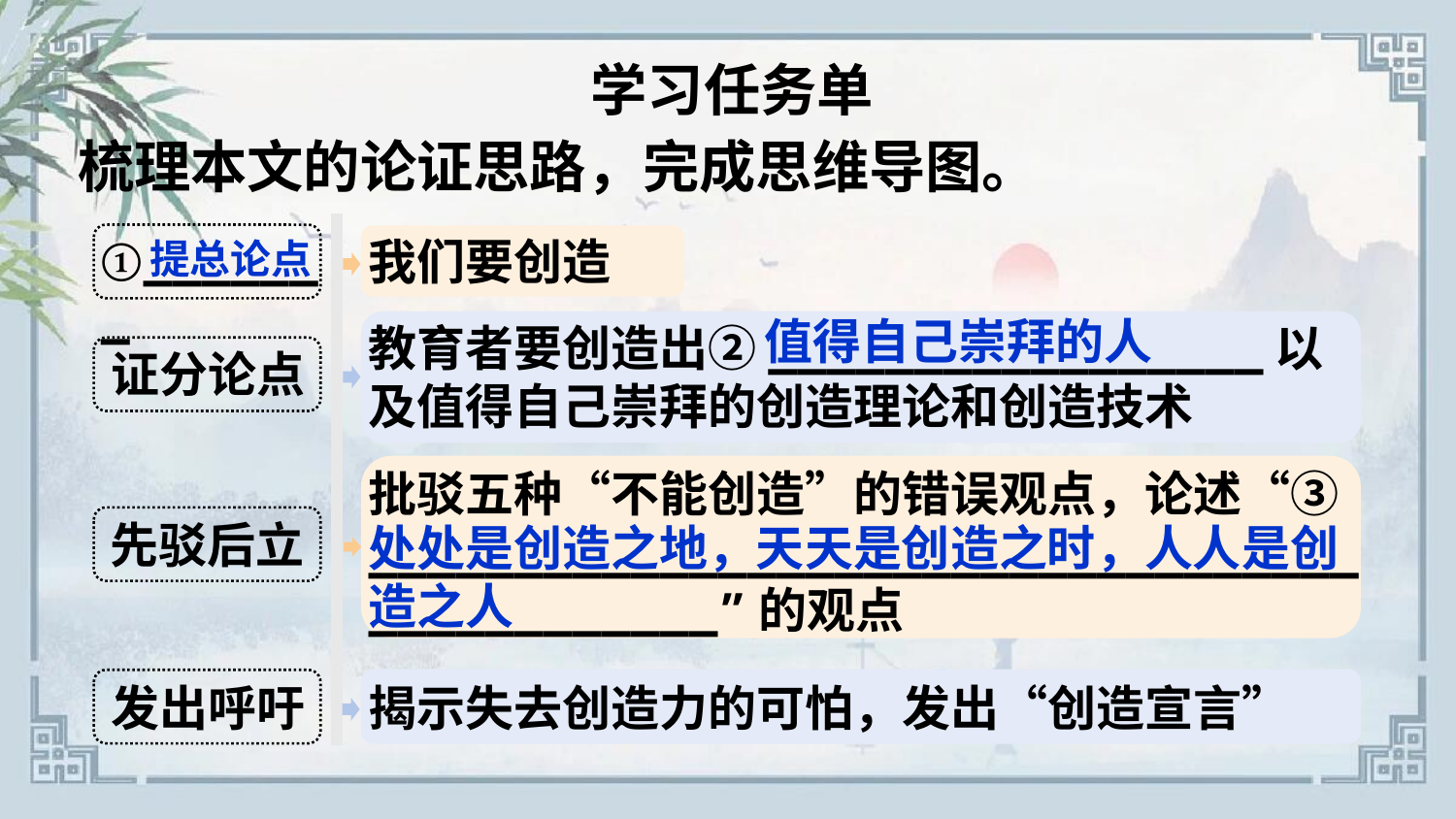

学习任务单
梳理本文的论证思路，完成思维导图。
①_______

我们要创造

提总论点

值得自己崇拜的人
教育者要创造出②_________________以及值得自己崇拜的创造理论和创造技术

证分论点

批驳五种“不能创造”的错误观点，论述“③______________________________________________”的观点

先驳后立
处处是创造之地，天天是创造之时，人人是创造之人

发出呼吁
揭示失去创造力的可怕，发出“创造宣言”